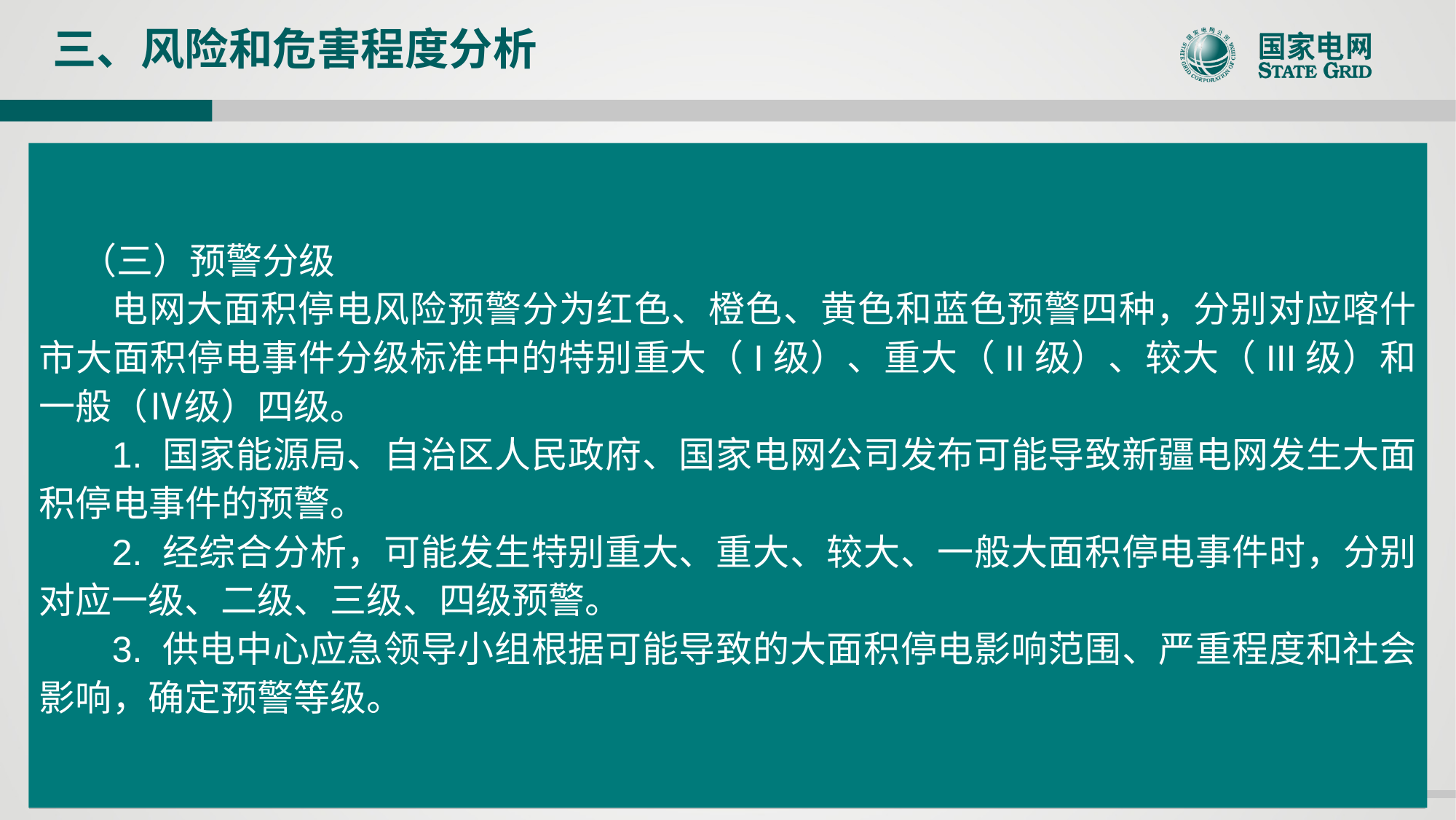

三、风险和危害程度分析
     （三）预警分级
电网大面积停电风险预警分为红色、橙色、黄色和蓝色预警四种，分别对应喀什市大面积停电事件分级标准中的特别重大（I级）、重大（II级）、较大（III级）和一般（Ⅳ级）四级。
1. 国家能源局、自治区人民政府、国家电网公司发布可能导致新疆电网发生大面积停电事件的预警。
2. 经综合分析，可能发生特别重大、重大、较大、一般大面积停电事件时，分别对应一级、二级、三级、四级预警。
3. 供电中心应急领导小组根据可能导致的大面积停电影响范围、严重程度和社会影响，确定预警等级。